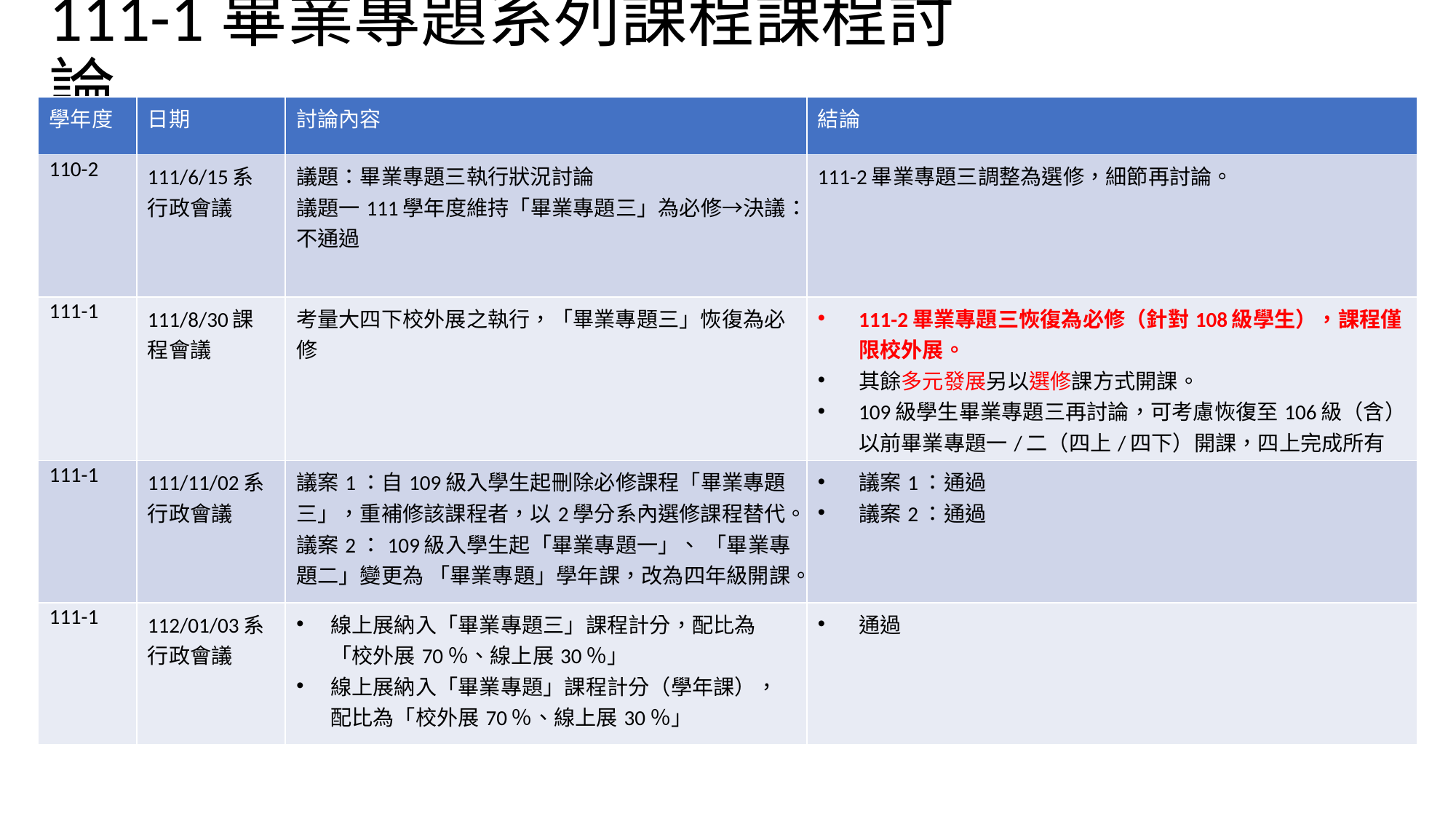

# 111-1畢業專題系列課程課程討論
| 學年度 | 日期 | 討論內容 | 結論 |
| --- | --- | --- | --- |
| 110-2 | 111/6/15系行政會議 | 議題：畢業專題三執行狀況討論 議題一111學年度維持「畢業專題三」為必修→決議：不通過 | 111-2畢業專題三調整為選修，細節再討論。 |
| 111-1 | 111/8/30課程會議 | 考量大四下校外展之執行，「畢業專題三」恢復為必修 | 111-2畢業專題三恢復為必修（針對108級學生），課程僅限校外展。 其餘多元發展另以選修課方式開課。 109級學生畢業專題三再討論，可考慮恢復至106級（含）以前畢業專題一/二（四上/四下）開課，四上完成所有BAC/MAC/GAC；四下限校外展 |
| 111-1 | 111/11/02系行政會議 | 議案1：自109級入學生起刪除必修課程「畢業專題三」，重補修該課程者，以2學分系內選修課程替代。 議案2：109級入學生起「畢業專題一」、 「畢業專題二」變更為 「畢業專題」學年課，改為四年級開課。 | 議案1：通過 議案2：通過 |
| 111-1 | 112/01/03系行政會議 | 線上展納入「畢業專題三」課程計分，配比為「校外展70％、線上展30％」 線上展納入「畢業專題」課程計分（學年課），配比為「校外展70％、線上展30％」 | 通過 |